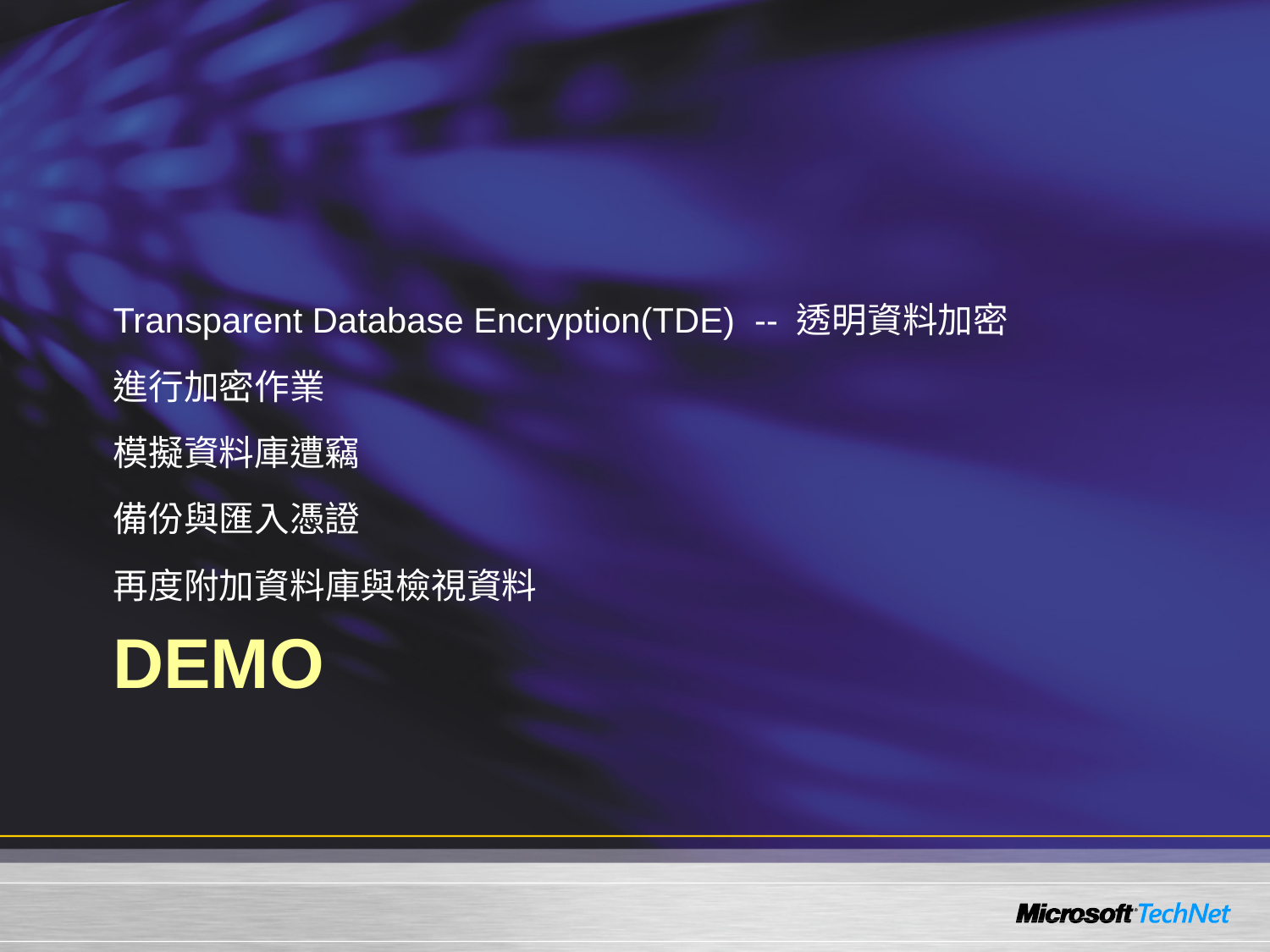

Transparent Database Encryption(TDE)  -- 透明資料加密
進行加密作業
模擬資料庫遭竊
備份與匯入憑證
再度附加資料庫與檢視資料
# Demo